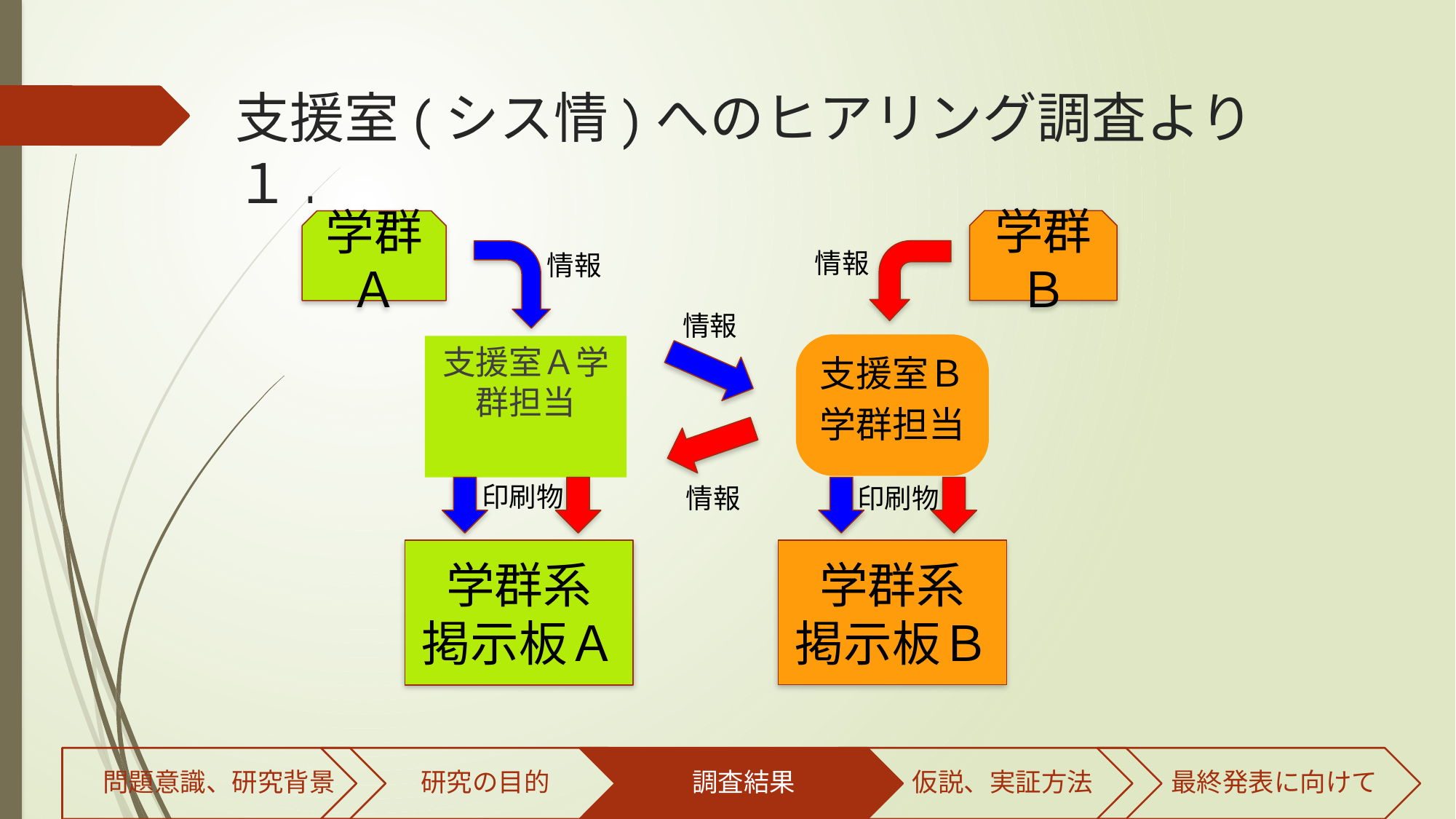

# 支援室(シス情)へのヒアリング調査より １.
学群Ｂ
学群Ａ

情報
情報

情報
支援室Ｂ
学群担当
支援室Ａ学群担当

印刷物
印刷物
情報

学群系
掲示板Ｂ
学群系
掲示板Ａ
問題意識、研究背景
研究の目的
調査結果
仮説、実証方法
　最終発表に向けて